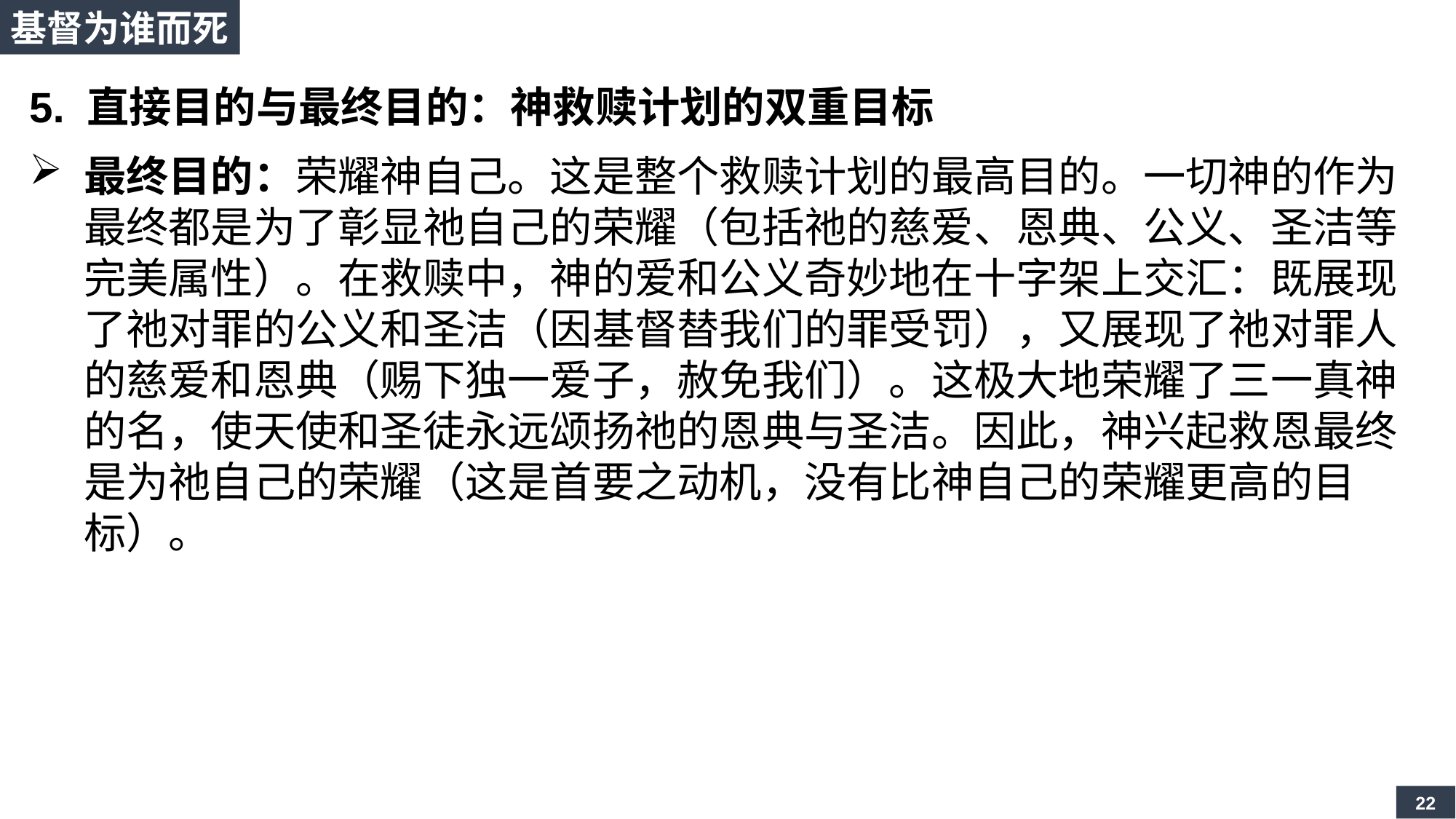

基督为谁而死
5. 直接目的与最终目的：神救赎计划的双重目标
最终目的：荣耀神自己。这是整个救赎计划的最高目的。一切神的作为最终都是为了彰显祂自己的荣耀（包括祂的慈爱、恩典、公义、圣洁等完美属性）。在救赎中，神的爱和公义奇妙地在十字架上交汇：既展现了祂对罪的公义和圣洁（因基督替我们的罪受罚），又展现了祂对罪人的慈爱和恩典（赐下独一爱子，赦免我们）。这极大地荣耀了三一真神的名，使天使和圣徒永远颂扬祂的恩典与圣洁。因此，神兴起救恩最终是为祂自己的荣耀（这是首要之动机，没有比神自己的荣耀更高的目标）。
22